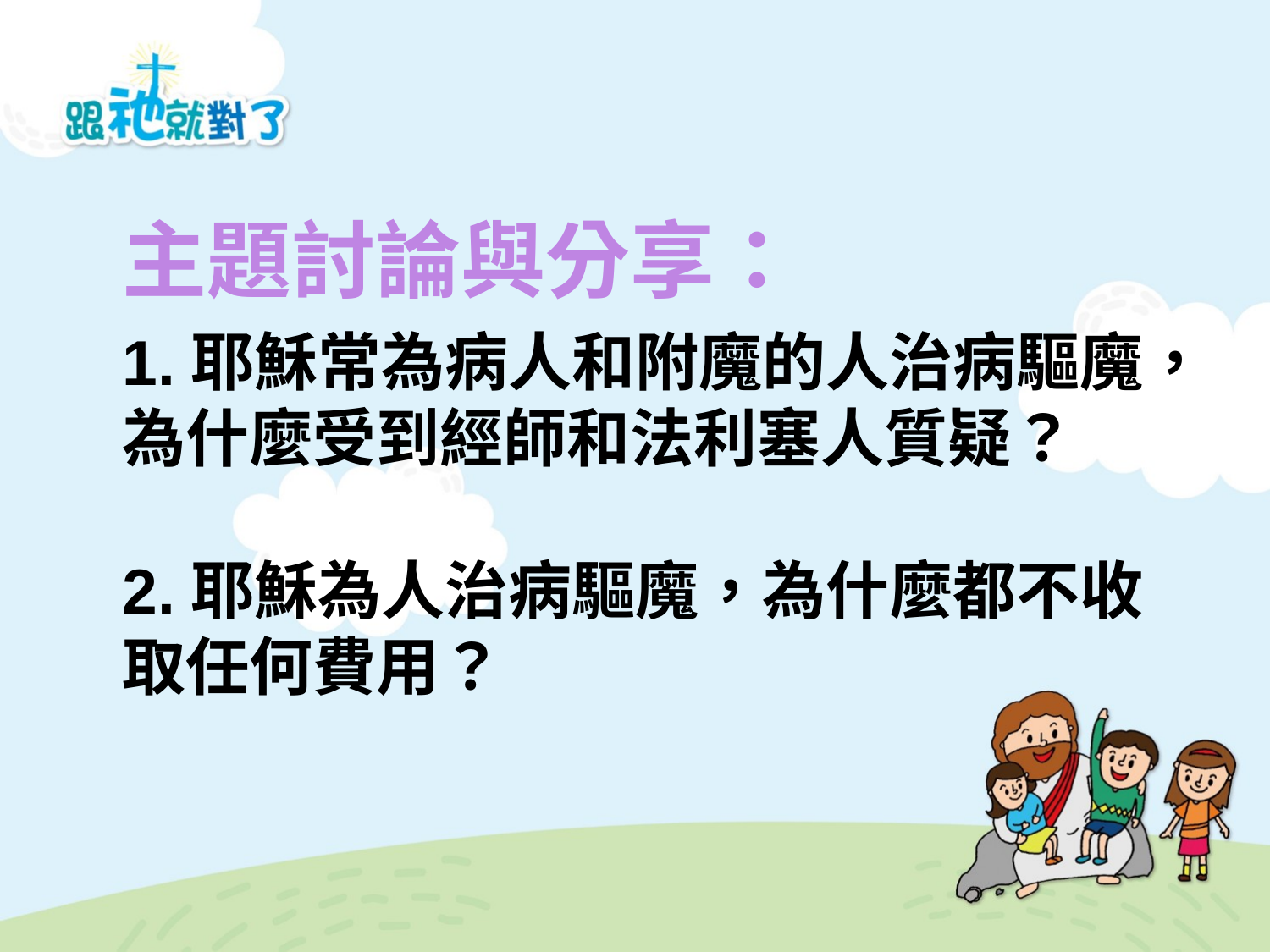

主題討論與分享：
1.耶穌常為病人和附魔的人治病驅魔，為什麼受到經師和法利塞人質疑？

2.耶穌為人治病驅魔，為什麼都不收取任何費用？